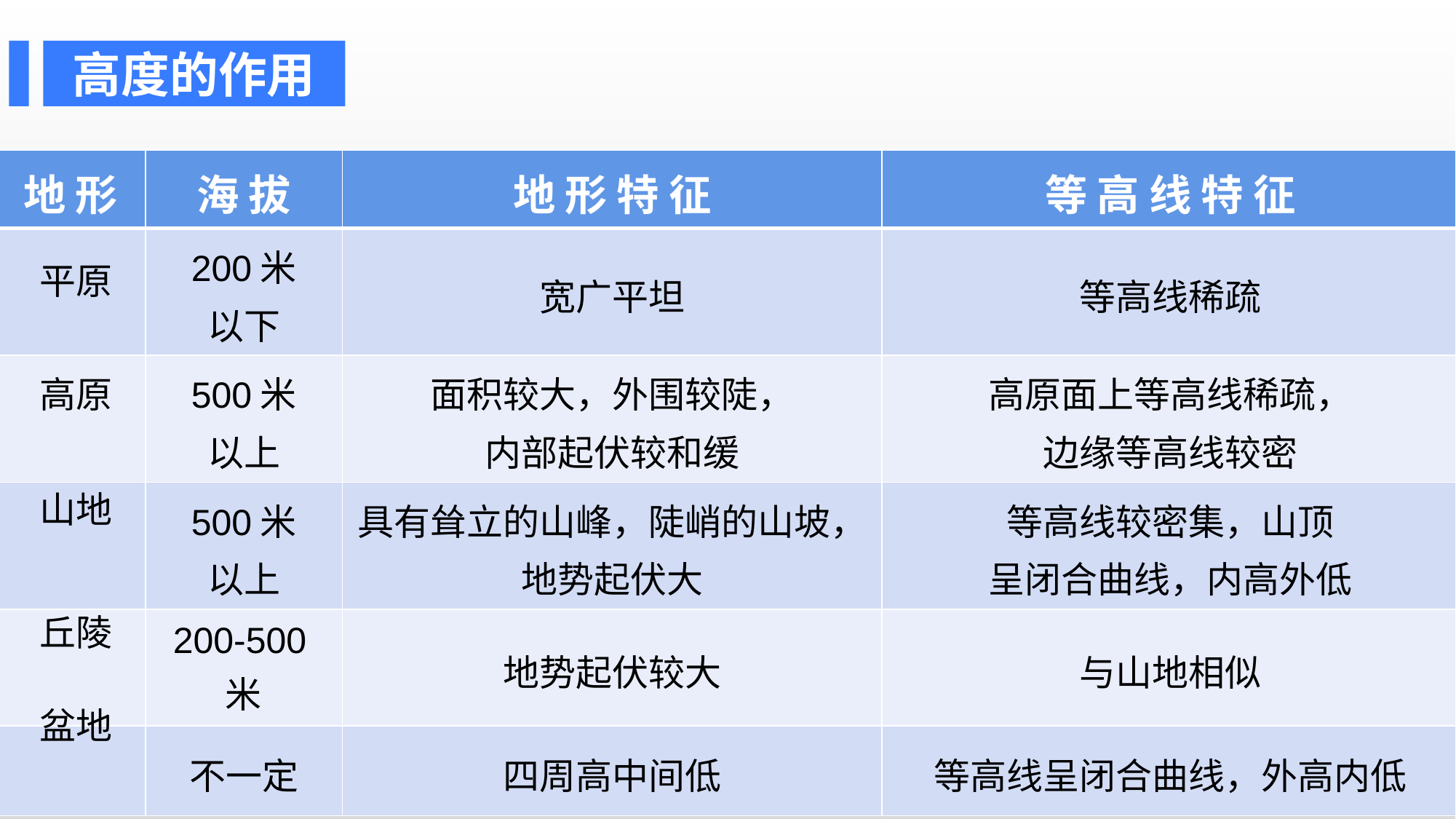

高度的作用
| 地 形 | 海 拔 | 地 形 特 征 | 等 高 线 特 征 |
| --- | --- | --- | --- |
|  | 200米 以下 | 宽广平坦 | 等高线稀疏 |
|  | 500米 以上 | 面积较大，外围较陡， 内部起伏较和缓 | 高原面上等高线稀疏， 边缘等高线较密 |
|  | 500米 以上 | 具有耸立的山峰，陡峭的山坡，地势起伏大 | 等高线较密集，山顶 呈闭合曲线，内高外低 |
|  | 200-500米 | 地势起伏较大 | 与山地相似 |
|  | 不一定 | 四周高中间低 | 等高线呈闭合曲线，外高内低 |
平原
高原
山地
丘陵
盆地